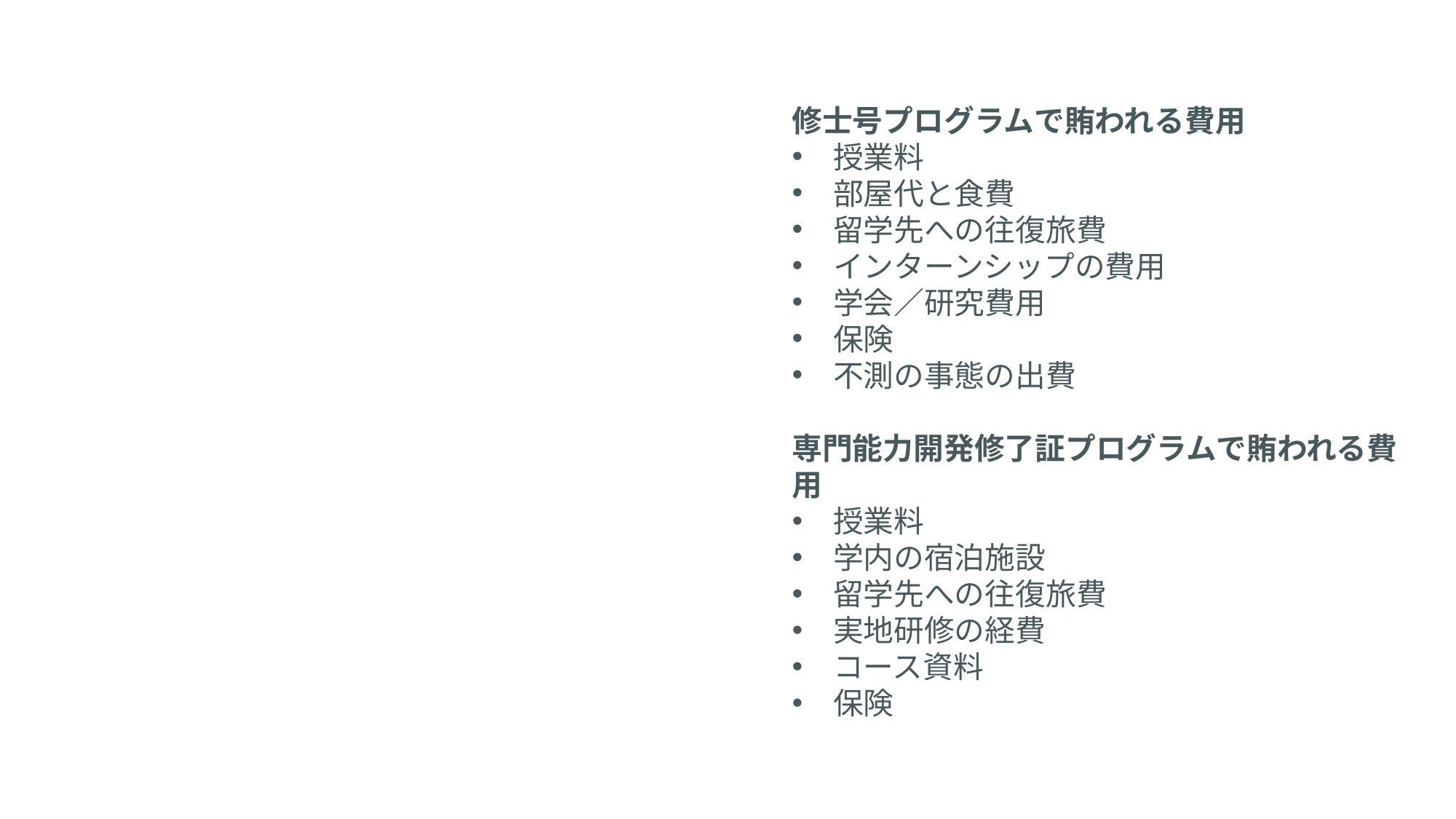

修士号プログラムで賄われる費用
授業料
部屋代と食費
留学先への往復旅費
インターンシップの費用
学会／研究費用
保険
不測の事態の出費

専門能力開発修了証プログラムで賄われる費用
授業料
学内の宿泊施設
留学先への往復旅費
実地研修の経費
コース資料
保険

フェローシップの資金
平均授与総額

修士号プログラム：100,600米ドル
専門能力開発修了証プログラム：11,400米ドル